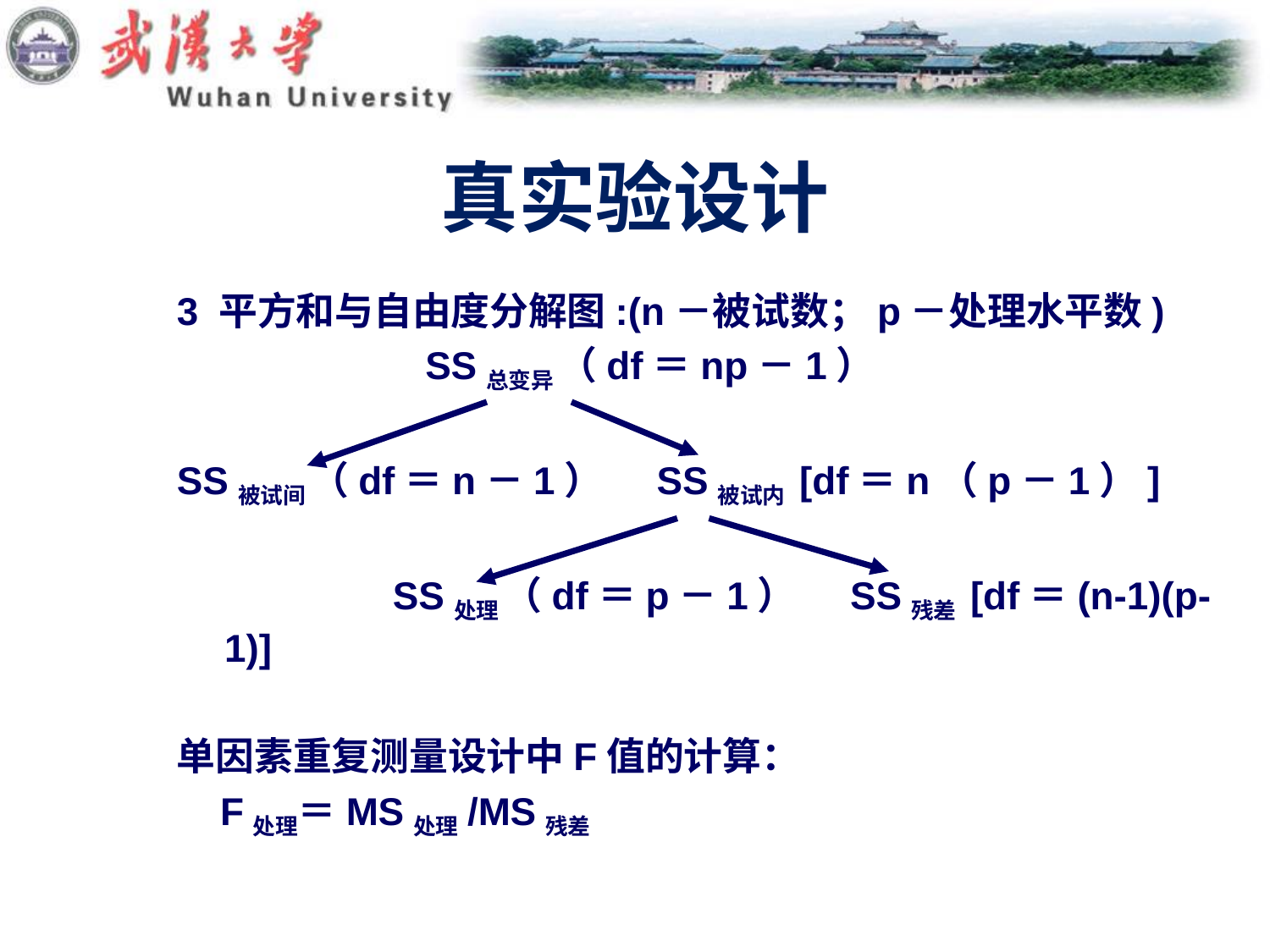

# 真实验设计
3 平方和与自由度分解图:(n－被试数；p－处理水平数)
                       SS总变异 （df＝np－1）

SS被试间 （df＝n－1）     SS被试内 [df＝n（p－1）]

                    SS处理 （df＝p－1）     SS残差 [df＝(n-1)(p-1)]

单因素重复测量设计中F值的计算：
    F处理＝MS处理/MS残差